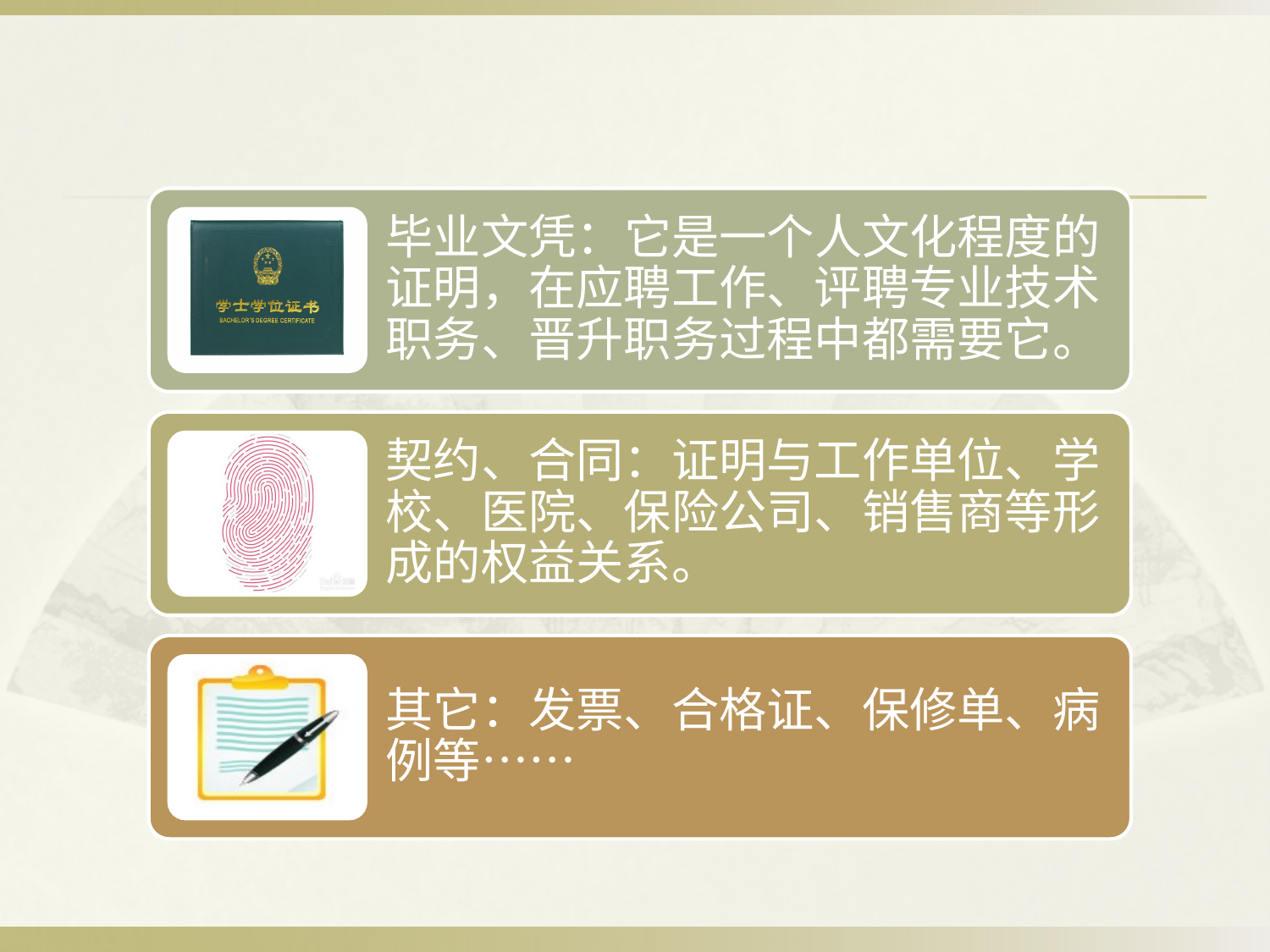

#
毕业文凭：它是一个人文化程度的证明，在应聘工作、评聘专业技术职务、晋升职务过程中都需要它。
契约、合同：证明与工作单位、学校、医院、保险公司、销售商等形成的权益关系。
其它：发票、合格证、保修单、病例等……
42